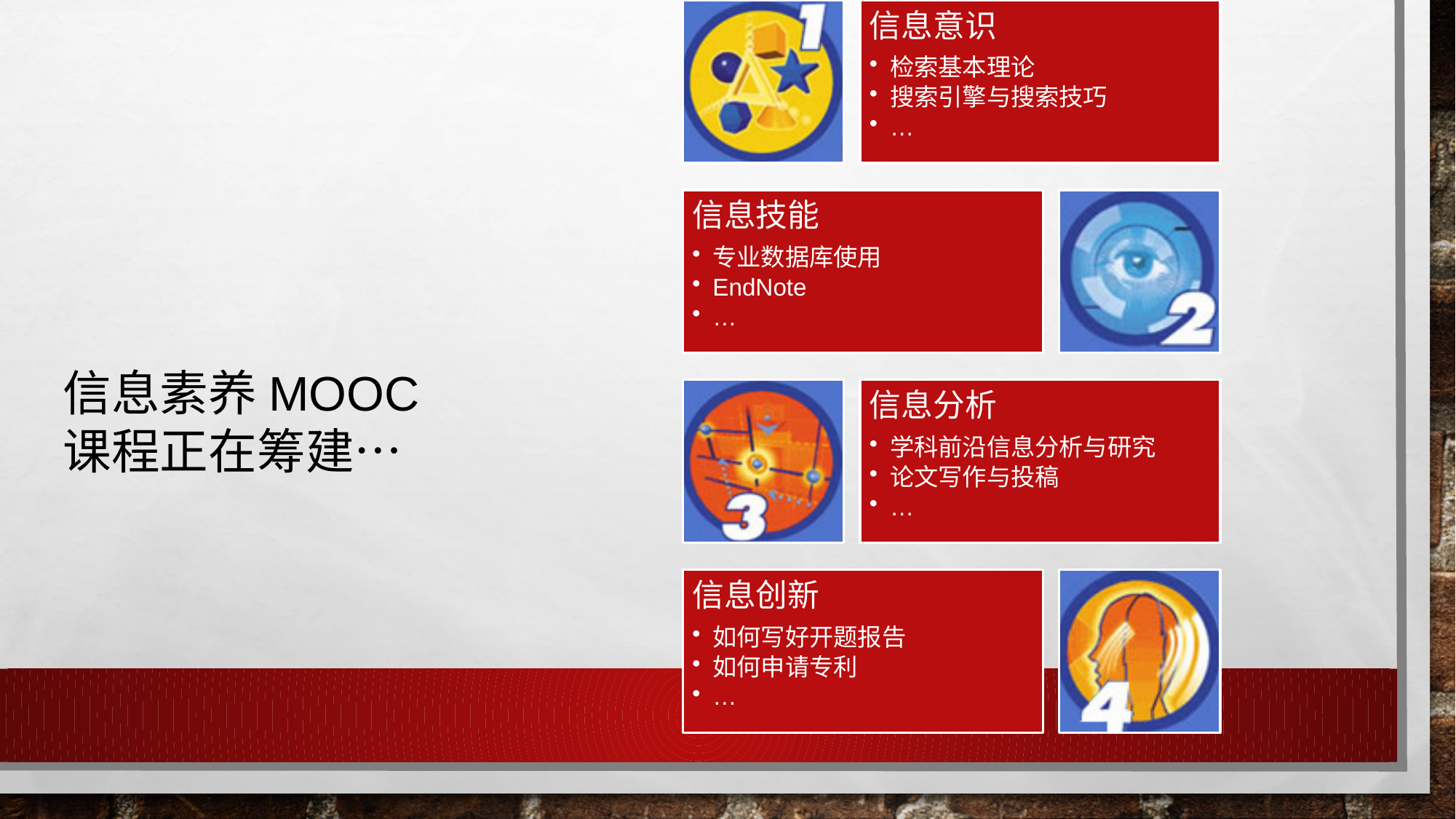

信息意识
检索基本理论
搜索引擎与搜索技巧
…
信息技能
专业数据库使用
EndNote
…
信息分析
学科前沿信息分析与研究
论文写作与投稿
…
信息创新
如何写好开题报告
如何申请专利
…
信息素养MOOC
课程正在筹建…